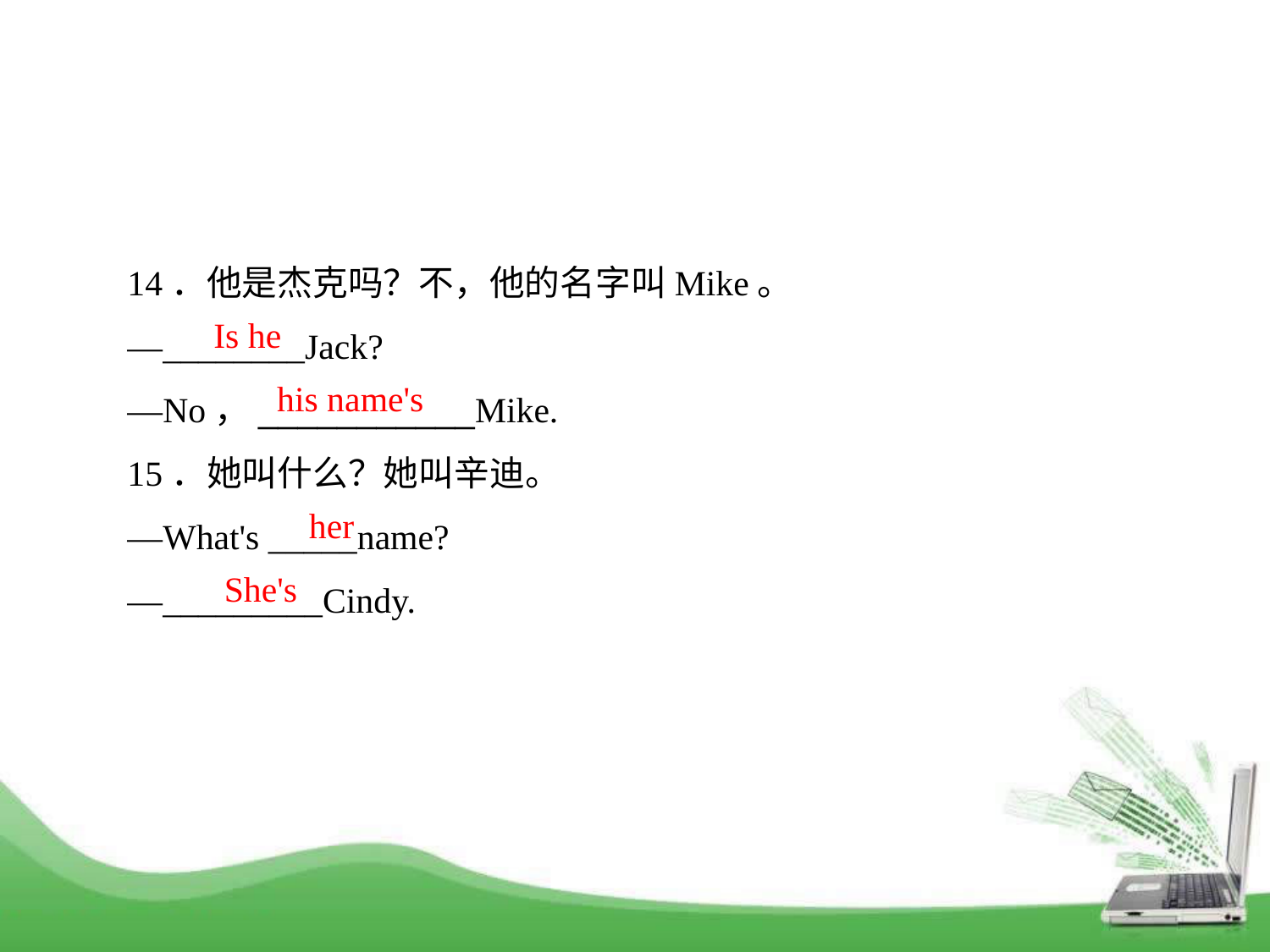

14．他是杰克吗？不，他的名字叫Mike。
—________Jack?
—No，___________Mike.
15．她叫什么？她叫辛迪。
—What's _____name?
—_________Cindy.
Is he
his name's
her
She's